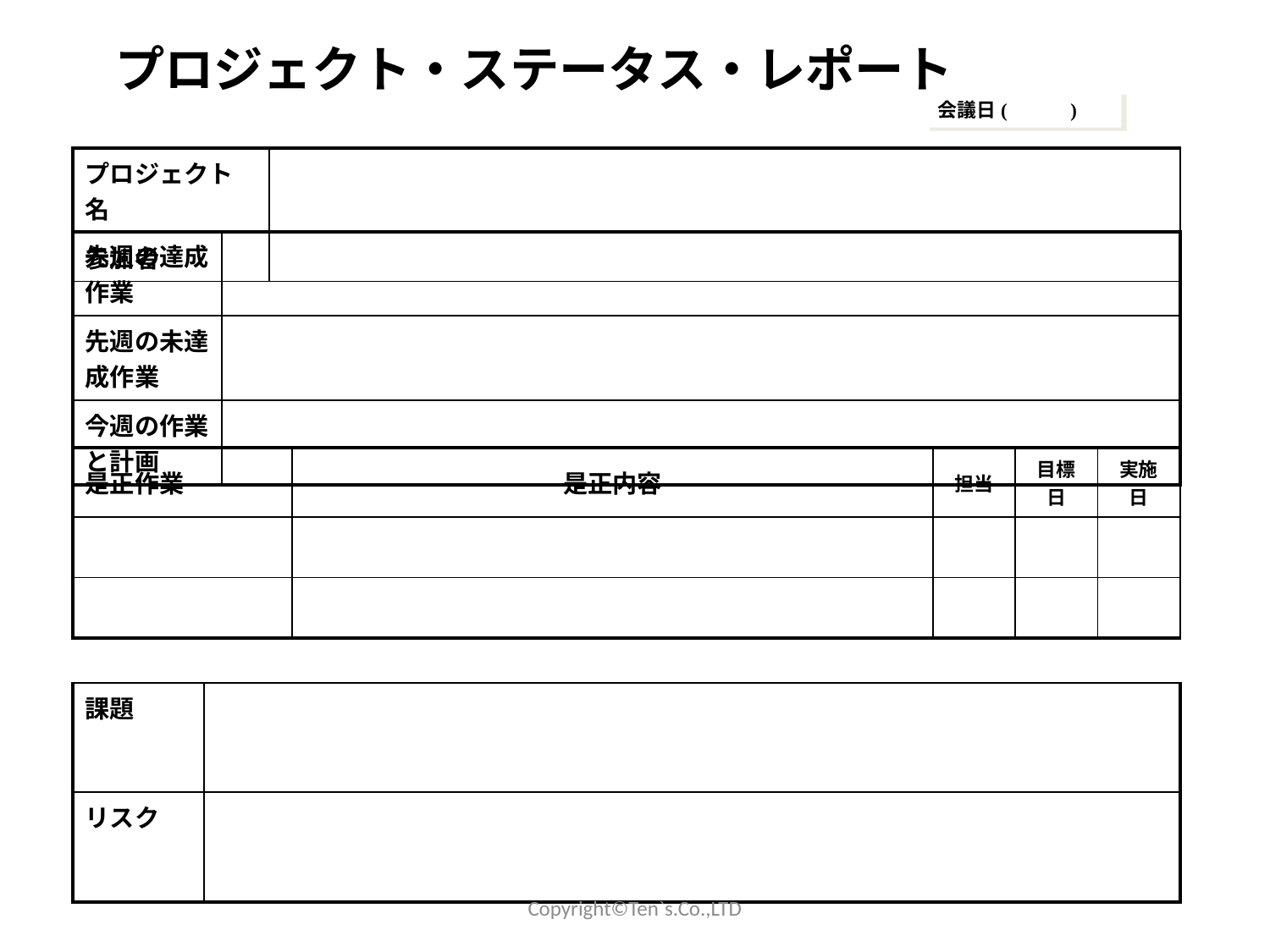

プロジェクト・ステータス・レポート
会議日(             )
| プロジェクト名 |  |
| --- | --- |
| 参加者 |  |
| 先週の達成作業 |  |
| --- | --- |
| 先週の未達成作業 |  |
| 今週の作業と計画 |  |
| 是正作業 | 是正内容 | 担当 | 目標日 | 実施日 |
| --- | --- | --- | --- | --- |
|  |  |  |  |  |
|  |  |  |  |  |
| 課題 |  |
| --- | --- |
| リスク |  |
Copyright©Ten`s.Co.,LTD